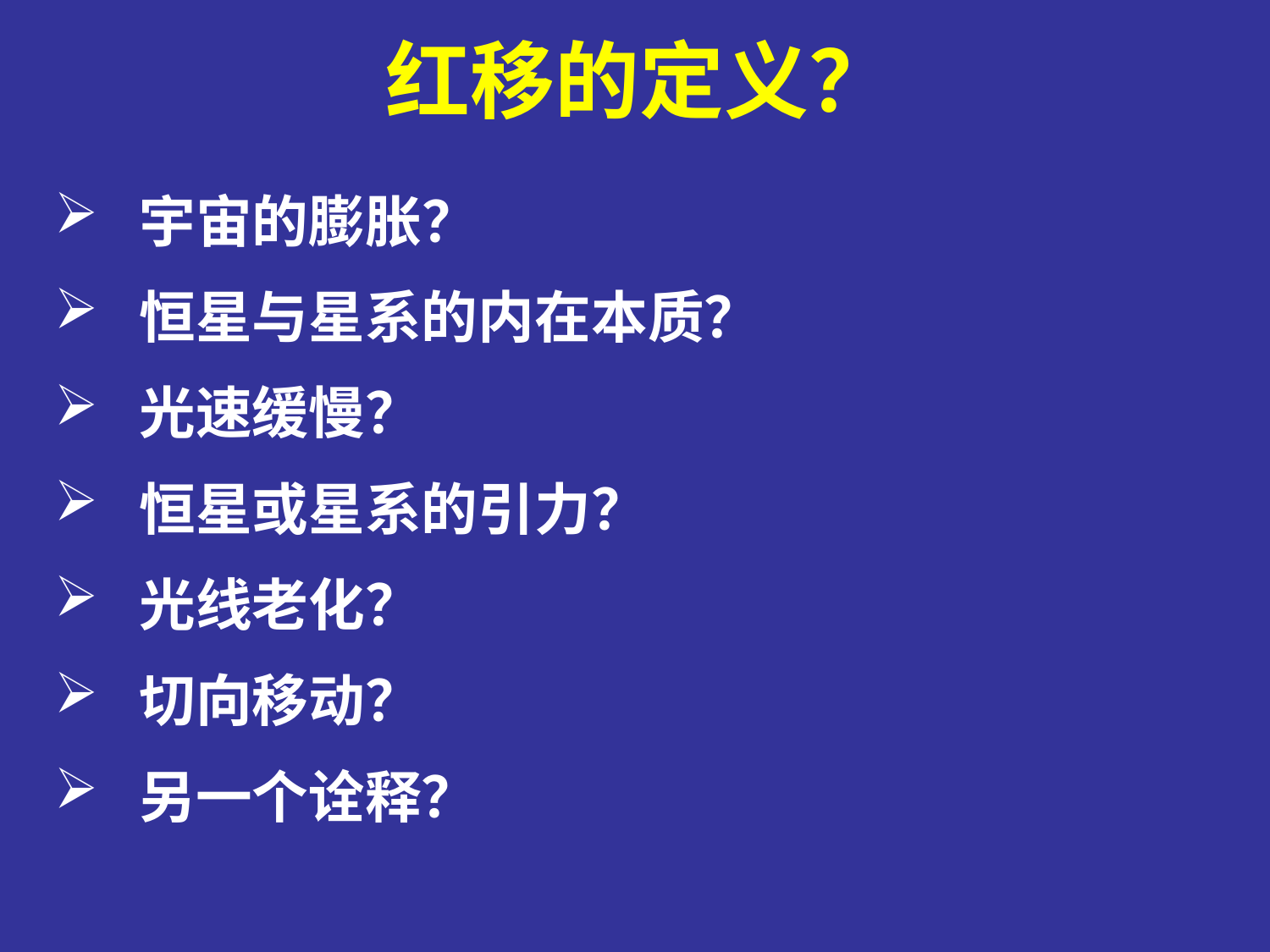

# Redshift meaning #4-7
红移的定义？
  宇宙的膨胀？
  恒星与星系的内在本质？
  光速缓慢？
  恒星或星系的引力？
  光线老化？
  切向移动？
  另一个诠释？